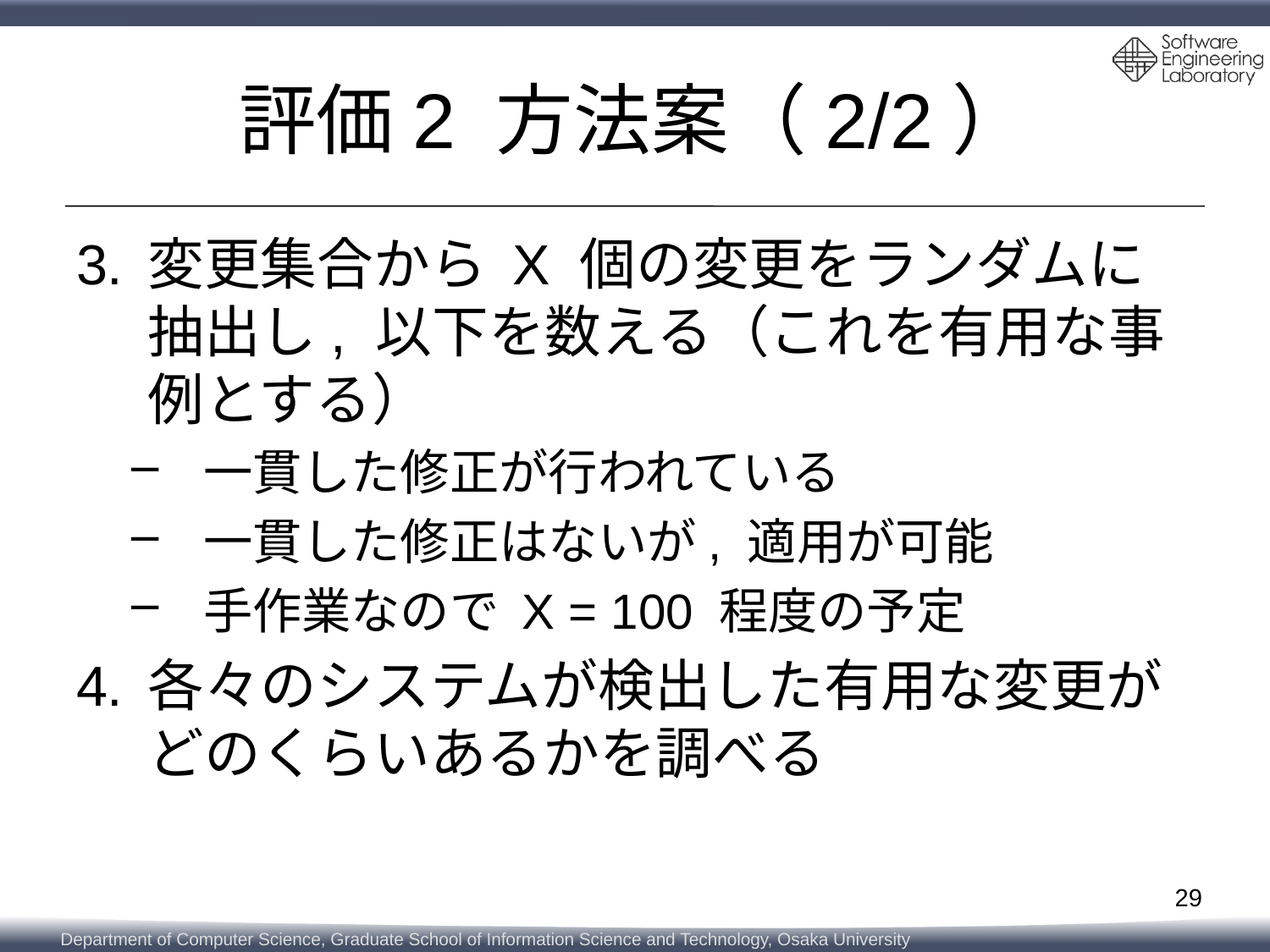

# 評価2 方法案（2/2）
変更集合から X 個の変更をランダムに抽出し, 以下を数える（これを有用な事例とする）
一貫した修正が行われている
一貫した修正はないが, 適用が可能
手作業なので X = 100 程度の予定
各々のシステムが検出した有用な変更がどのくらいあるかを調べる
29